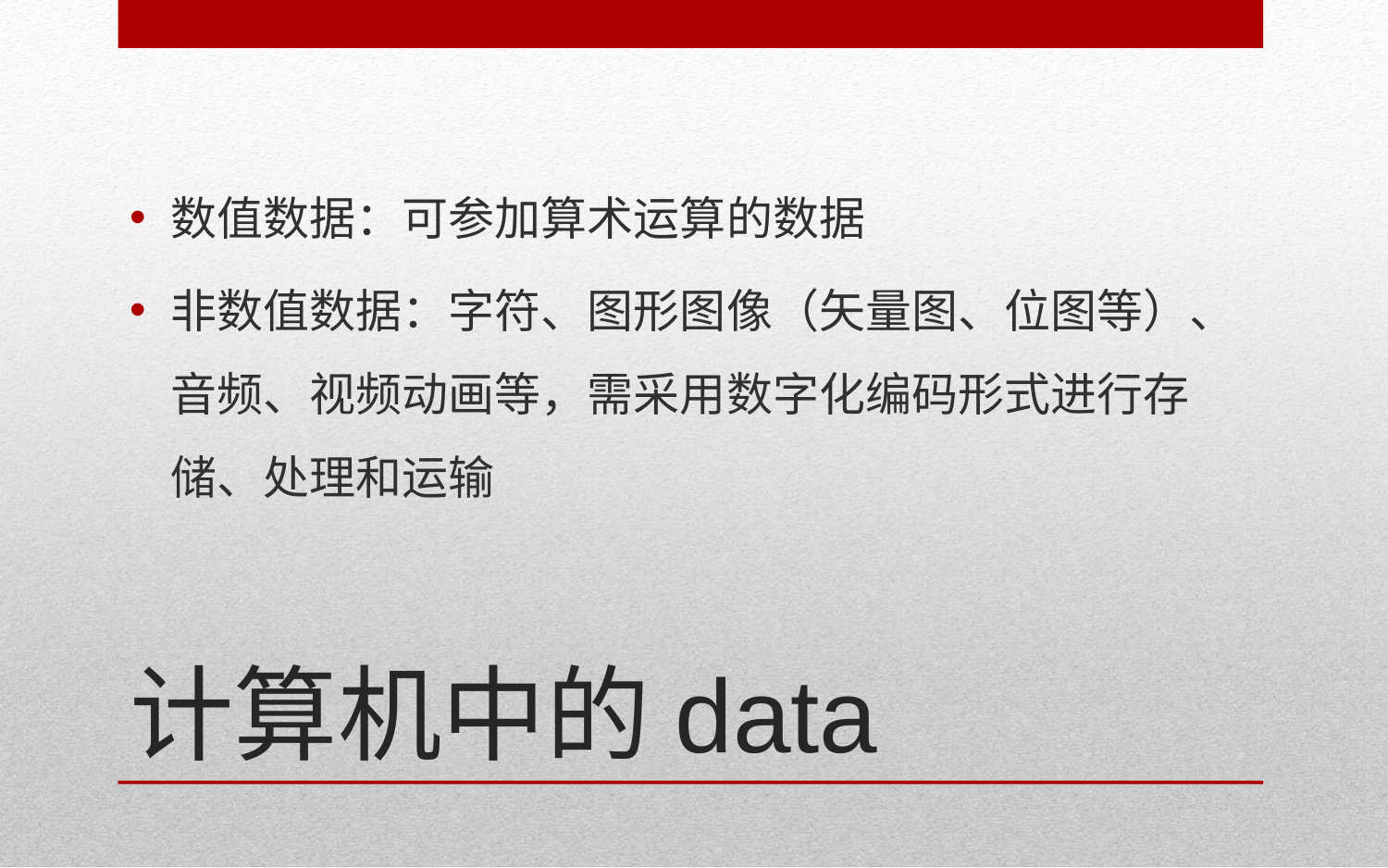

数值数据：可参加算术运算的数据
非数值数据：字符、图形图像（矢量图、位图等）、音频、视频动画等，需采用数字化编码形式进行存储、处理和运输
# 计算机中的data